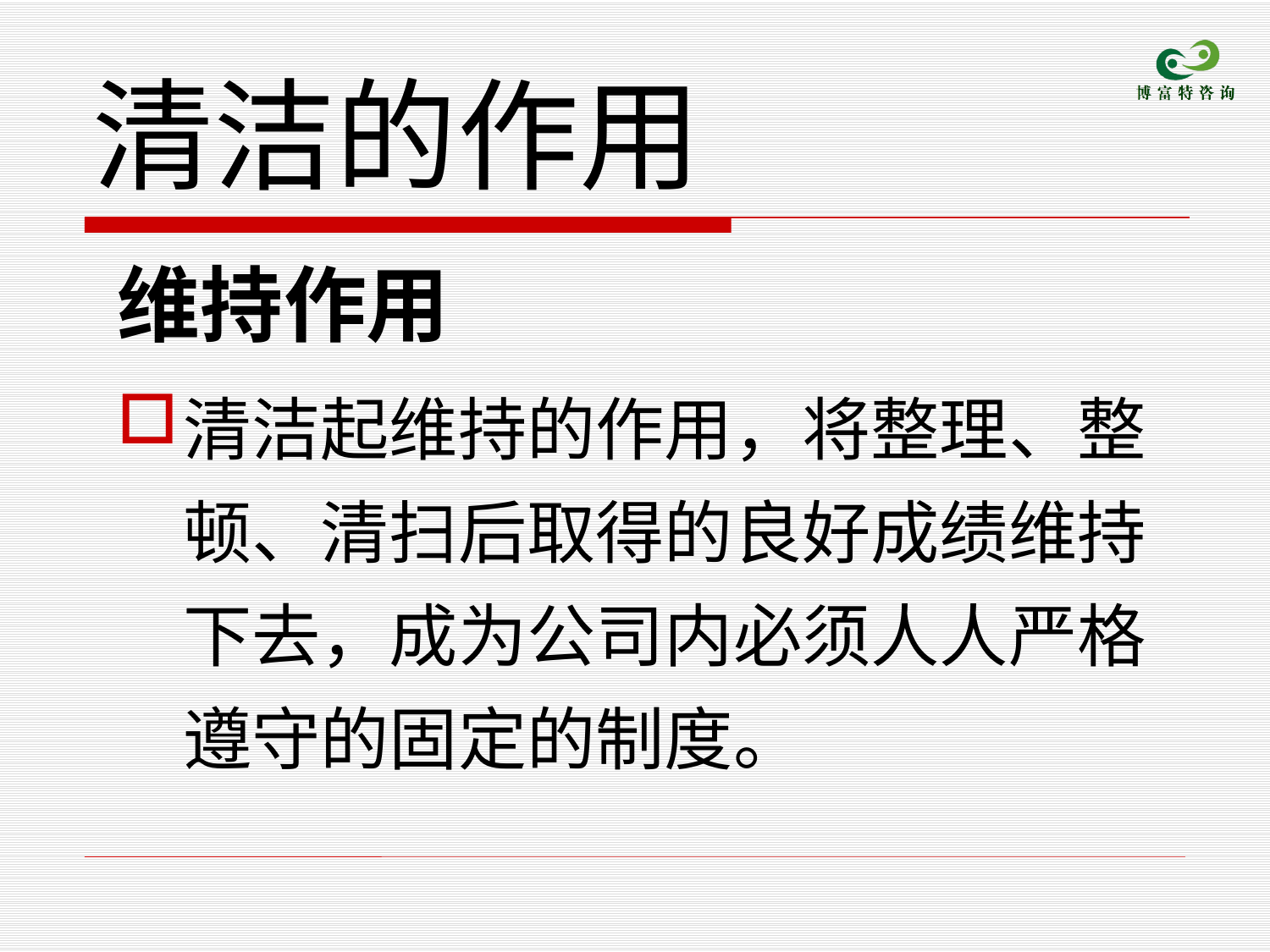

# 清洁的作用
维持作用
清洁起维持的作用，将整理、整顿、清扫后取得的良好成绩维持下去，成为公司内必须人人严格遵守的固定的制度。
214